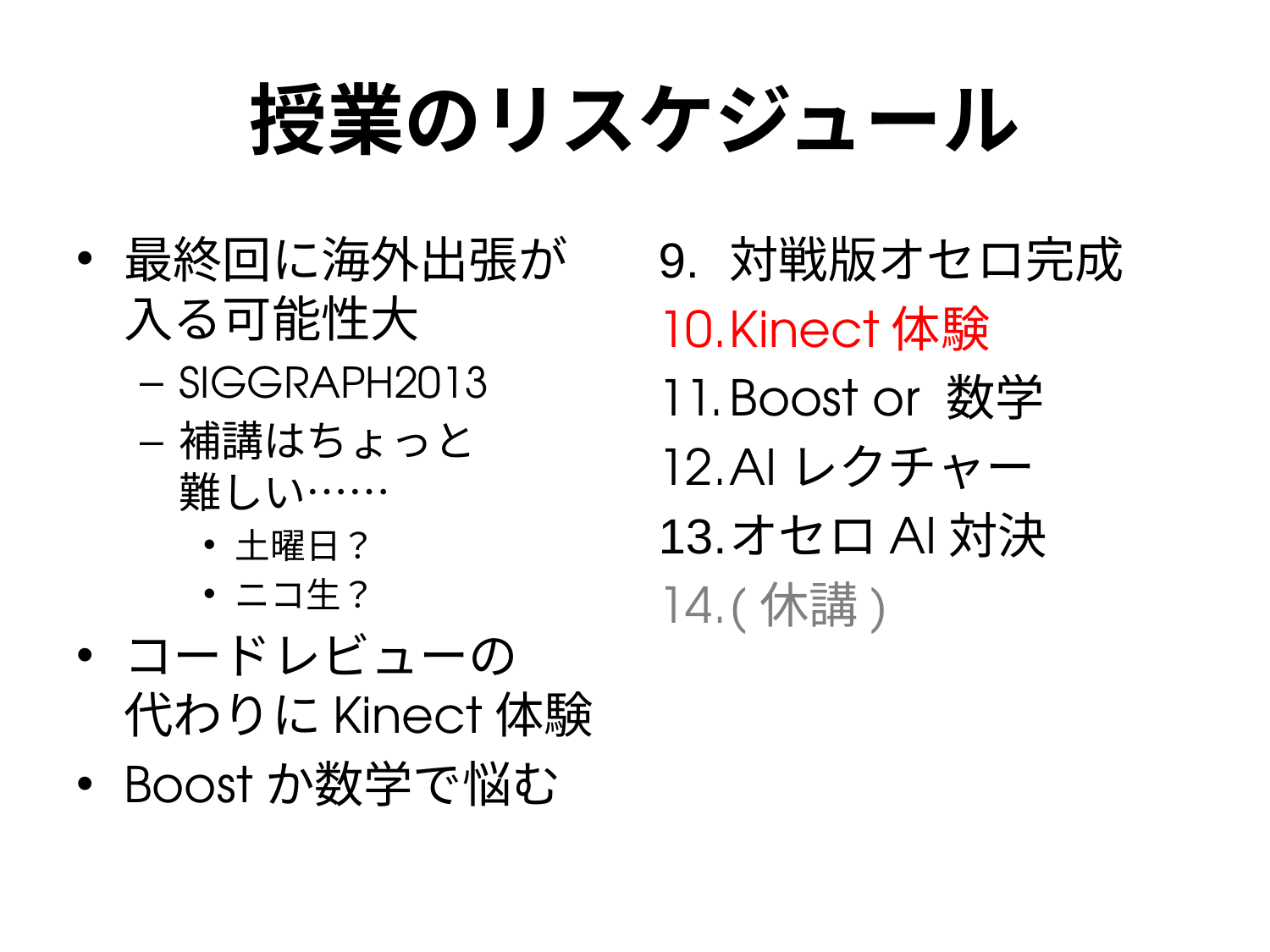

# 授業のリスケジュール
最終回に海外出張が入る可能性大
SIGGRAPH2013
補講はちょっと
難しい……
土曜日？
ニコ生？
コードレビューの
代わりにKinect体験
Boostか数学で悩む
対戦版オセロ完成
Kinect体験
Boost or 数学
AIレクチャー
オセロAI対決
(休講)